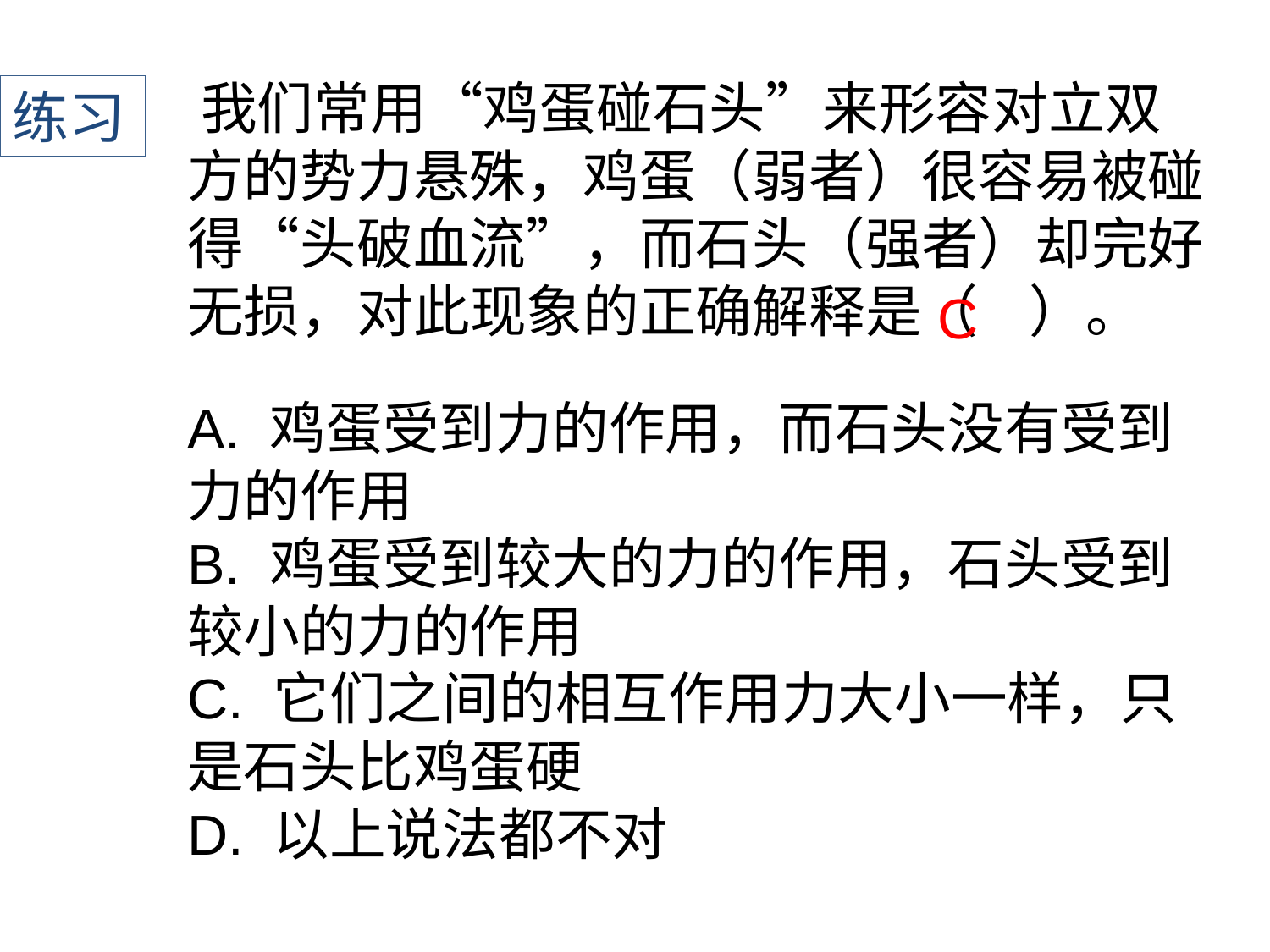

﻿我们常用“鸡蛋碰石头”来形容对立双方的势力悬殊，鸡蛋（弱者）很容易被碰得“头破血流”，而石头（强者）却完好无损，对此现象的正确解释是（    ）。
练习
C
A. 鸡蛋受到力的作用，而石头没有受到力的作用
B. 鸡蛋受到较大的力的作用，石头受到较小的力的作用
﻿C. 它们之间的相互作用力大小一样，只是石头比鸡蛋硬
﻿D. 以上说法都不对